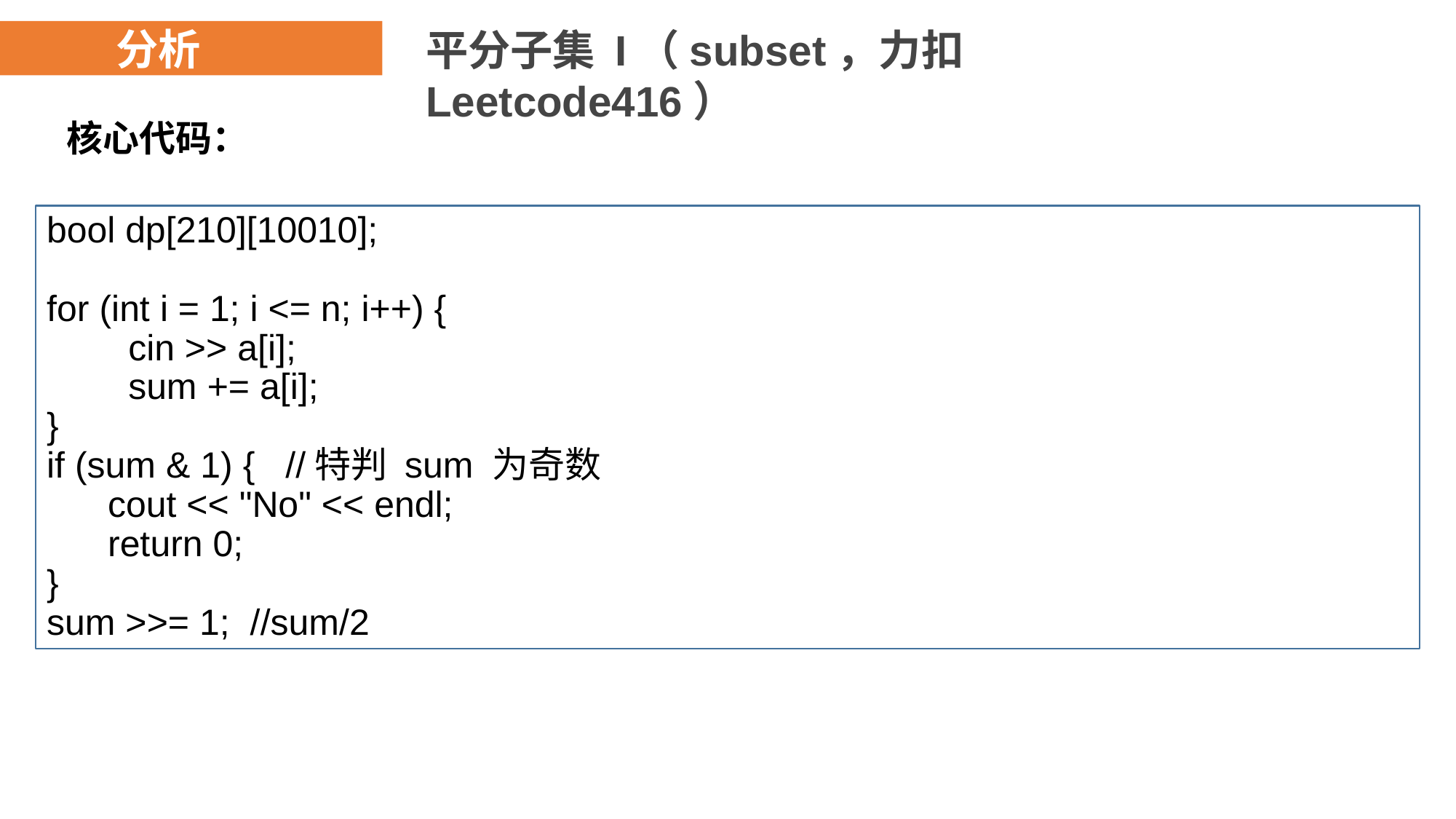

分析
平分子集 I（subset，力扣Leetcode416）

核心代码：
bool dp[210][10010];

for (int i = 1; i <= n; i++) {
        cin >> a[i];
        sum += a[i];
}
if (sum & 1) {   //特判 sum 为奇数
      cout << "No" << endl;
      return 0;
}
sum >>= 1;  //sum/2